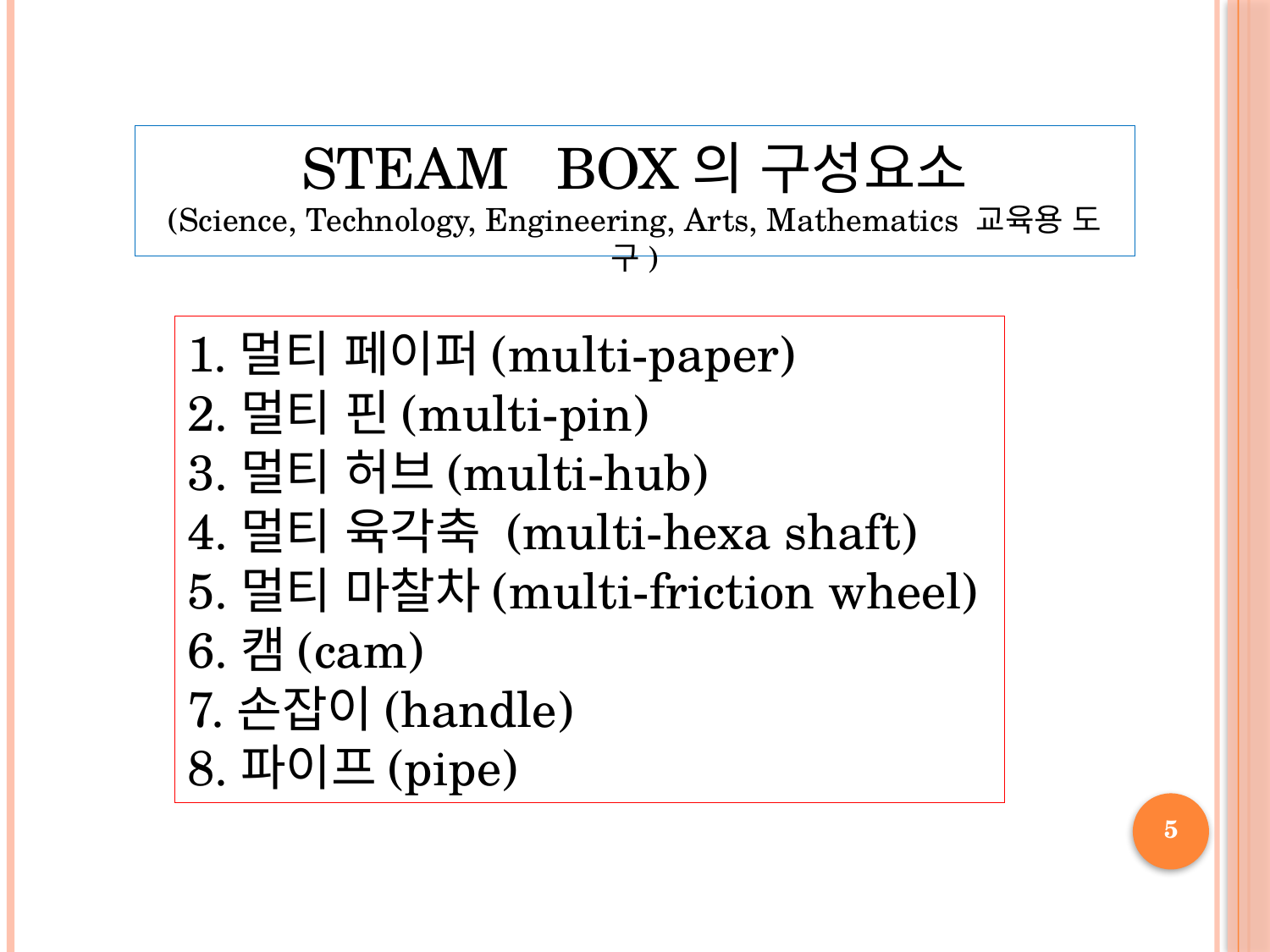

STEAM   BOX의 구성요소
(Science, Technology, Engineering, Arts, Mathematics 교육용 도구)
1.멀티 페이퍼(multi-paper)
2.멀티 핀(multi-pin)
3.멀티 허브(multi-hub)
4.멀티 육각축 (multi-hexa shaft)
5.멀티 마찰차(multi-friction wheel)
6.캠(cam)
7.손잡이(handle)
8.파이프(pipe)
5